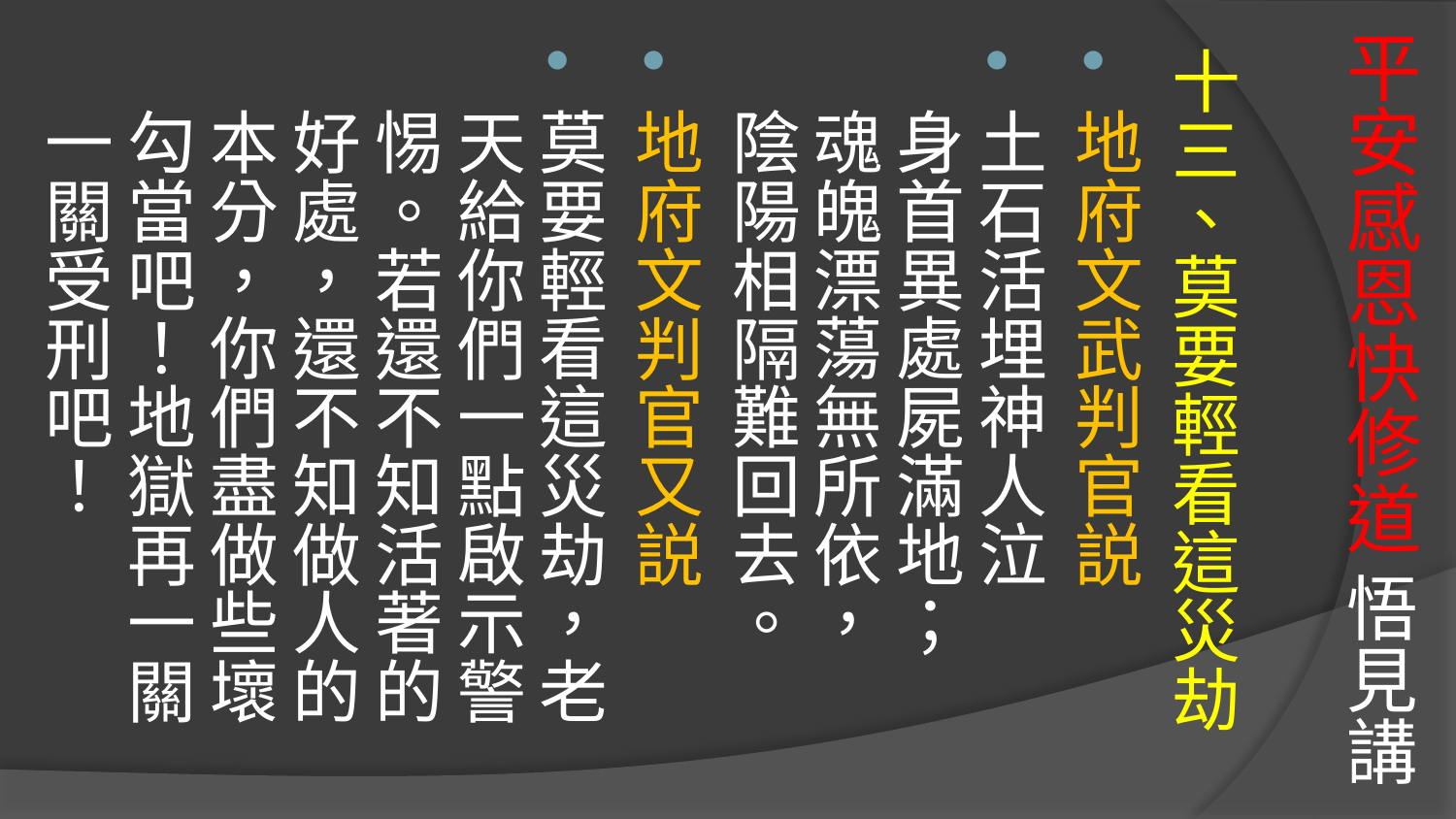

# 平安感恩快修道 悟見講
十三、莫要輕看這災劫
地府文武判官説
土石活埋神人泣
身首異處屍滿地；
魂魄漂蕩無所依，
陰陽相隔難回去。
地府文判官又説
莫要輕看這災劫，老天給你們一點啟示警惕。若還不知活著的好處，還不知做人的本分，你們盡做些壞勾當吧！地獄再一關一關受刑吧！